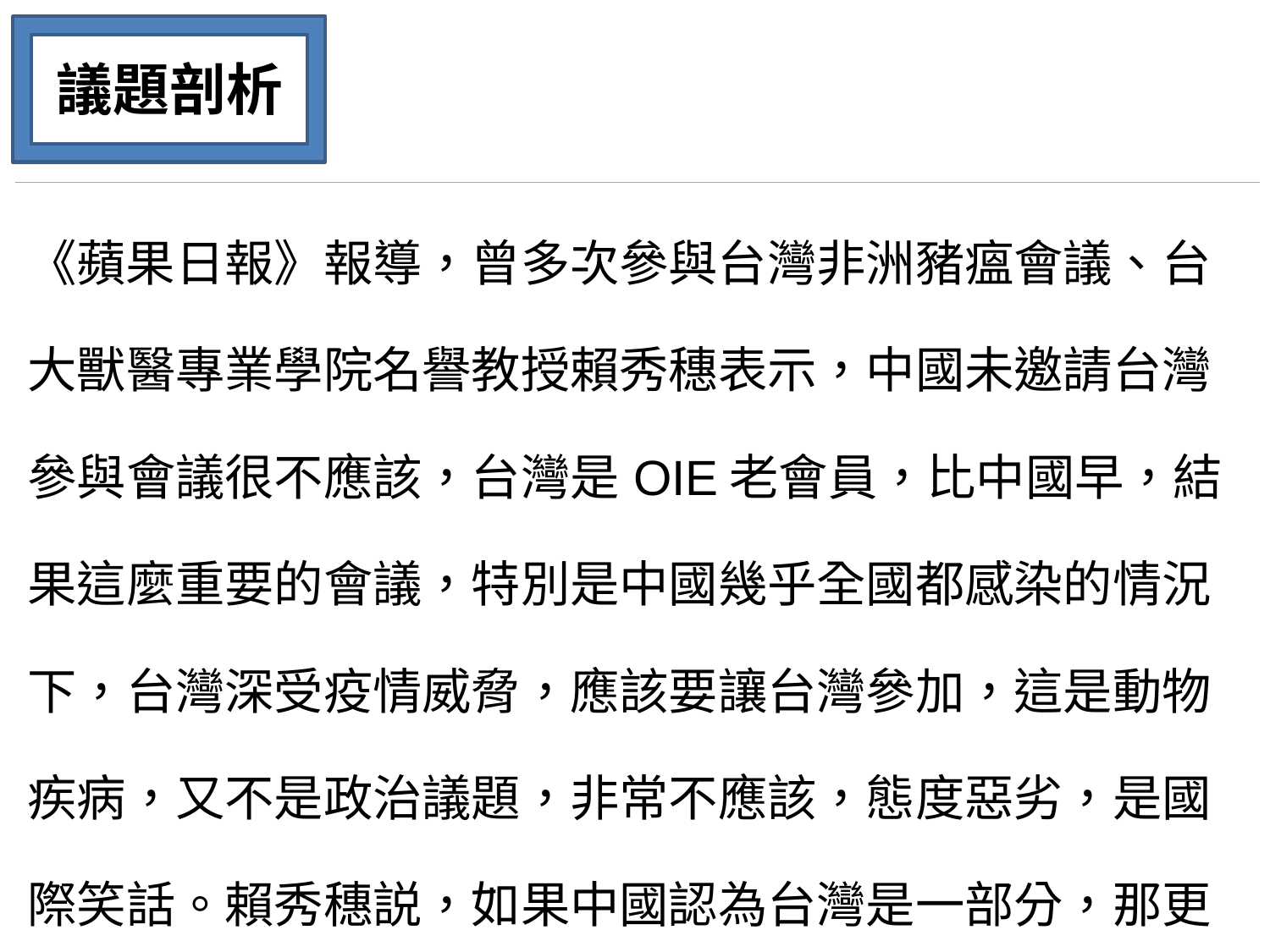

議題剖析
| 《蘋果日報》報導，曾多次參與台灣非洲豬瘟會議、台大獸醫專業學院名譽教授賴秀穗表示，中國未邀請台灣參與會議很不應該，台灣是OIE老會員，比中國早，結果這麼重要的會議，特別是中國幾乎全國都感染的情況下，台灣深受疫情威脅，應該要讓台灣參加，這是動物疾病，又不是政治議題，非常不應該，態度惡劣，是國際笑話。賴秀穗説，如果中國認為台灣是一部分，那更應該保護台灣，怎麼會讓台灣天天處於危險的境界。 |
| --- |